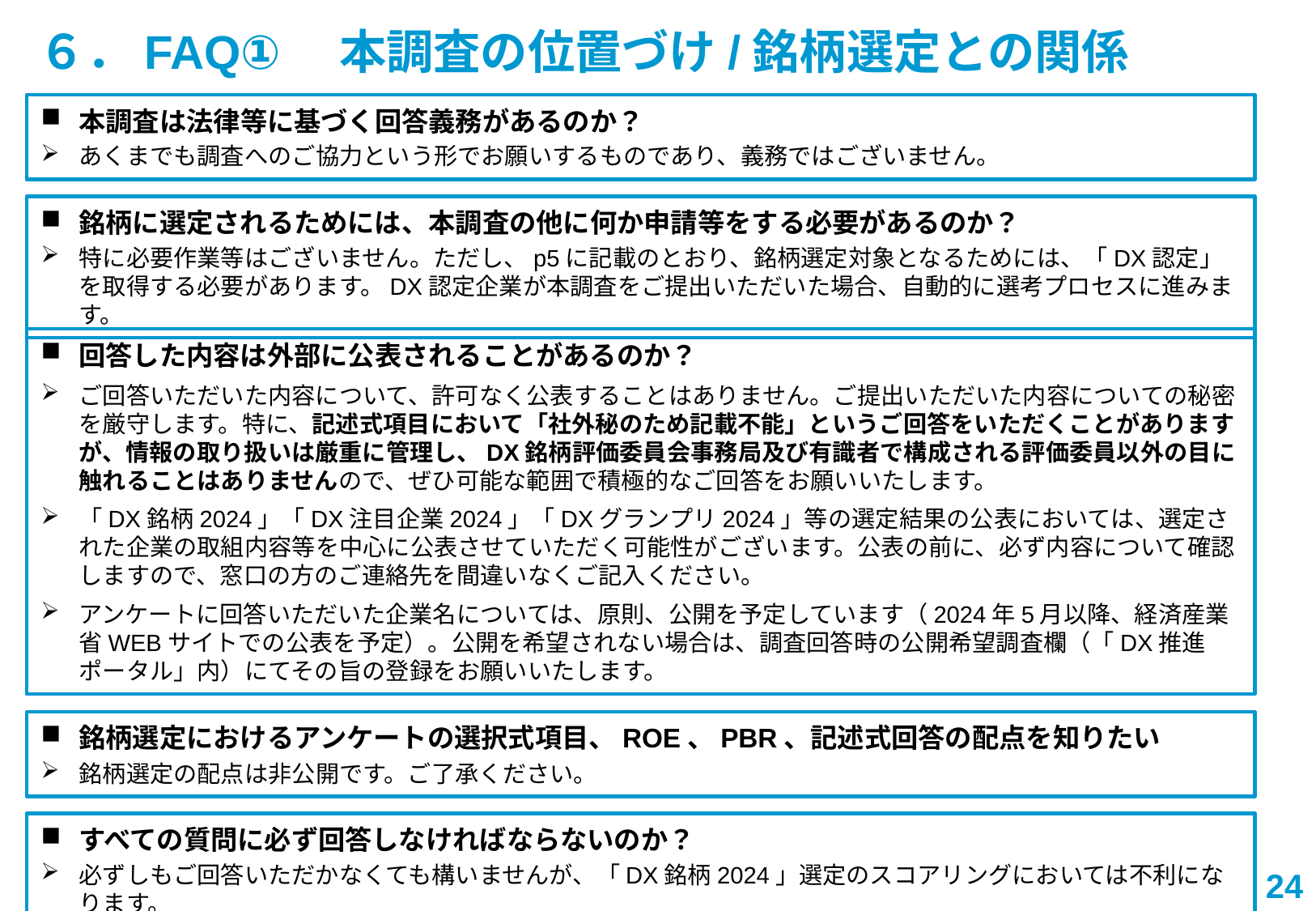

６．FAQ①　本調査の位置づけ/銘柄選定との関係
本調査は法律等に基づく回答義務があるのか？
あくまでも調査へのご協力という形でお願いするものであり、義務ではございません。
銘柄に選定されるためには、本調査の他に何か申請等をする必要があるのか？
特に必要作業等はございません。ただし、p5に記載のとおり、銘柄選定対象となるためには、「DX認定」を取得する必要があります。DX認定企業が本調査をご提出いただいた場合、自動的に選考プロセスに進みます。
回答した内容は外部に公表されることがあるのか？
ご回答いただいた内容について、許可なく公表することはありません。ご提出いただいた内容についての秘密を厳守します。特に、記述式項目において「社外秘のため記載不能」というご回答をいただくことがありますが、情報の取り扱いは厳重に管理し、DX銘柄評価委員会事務局及び有識者で構成される評価委員以外の目に触れることはありませんので、ぜひ可能な範囲で積極的なご回答をお願いいたします。
「DX銘柄2024」「DX注目企業2024」「DXグランプリ2024」等の選定結果の公表においては、選定された企業の取組内容等を中心に公表させていただく可能性がございます。公表の前に、必ず内容について確認しますので、窓口の方のご連絡先を間違いなくご記入ください。
アンケートに回答いただいた企業名については、原則、公開を予定しています（2024年5月以降、経済産業省WEBサイトでの公表を予定）。公開を希望されない場合は、調査回答時の公開希望調査欄（「DX推進ポータル」内）にてその旨の登録をお願いいたします。
銘柄選定におけるアンケートの選択式項目、ROE、PBR、記述式回答の配点を知りたい
銘柄選定の配点は非公開です。ご了承ください。
すべての質問に必ず回答しなければならないのか？
必ずしもご回答いただかなくても構いませんが、「DX銘柄2024」選定のスコアリングにおいては不利になります。
24